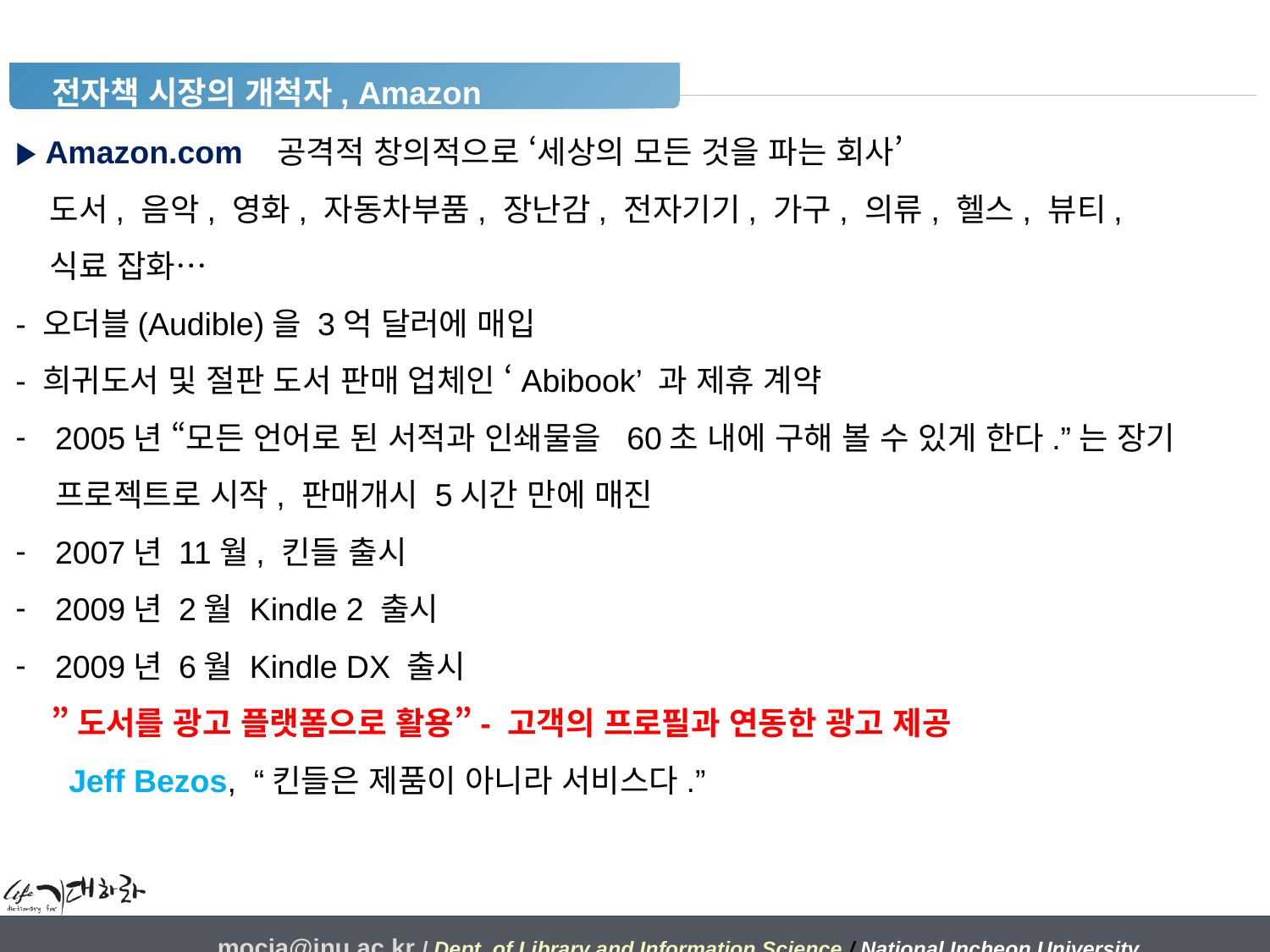

전자책 시장의 개척자, Amazon
▶ Amazon.com   공격적 창의적으로 ‘세상의 모든 것을 파는 회사’
   도서, 음악, 영화, 자동차부품, 장난감, 전자기기, 가구, 의류, 헬스, 뷰티,
   식료 잡화…
- 오더블(Audible)을 3억 달러에 매입
- 희귀도서 및 절판 도서 판매 업체인 ‘Abibook’ 과 제휴 계약
2005년 “모든 언어로 된 서적과 인쇄물을  60초 내에 구해 볼 수 있게 한다.”는 장기 프로젝트로 시작, 판매개시 5시간 만에 매진
2007년 11월, 킨들 출시
2009년 2월 Kindle 2 출시
2009년 6월 Kindle DX 출시
    ”도서를 광고 플랫폼으로 활용”- 고객의 프로필과 연동한 광고 제공
      Jeff Bezos,  “킨들은 제품이 아니라 서비스다.”

mocja@inu.ac.kr / Dept. of Library and Information Science / National Incheon University